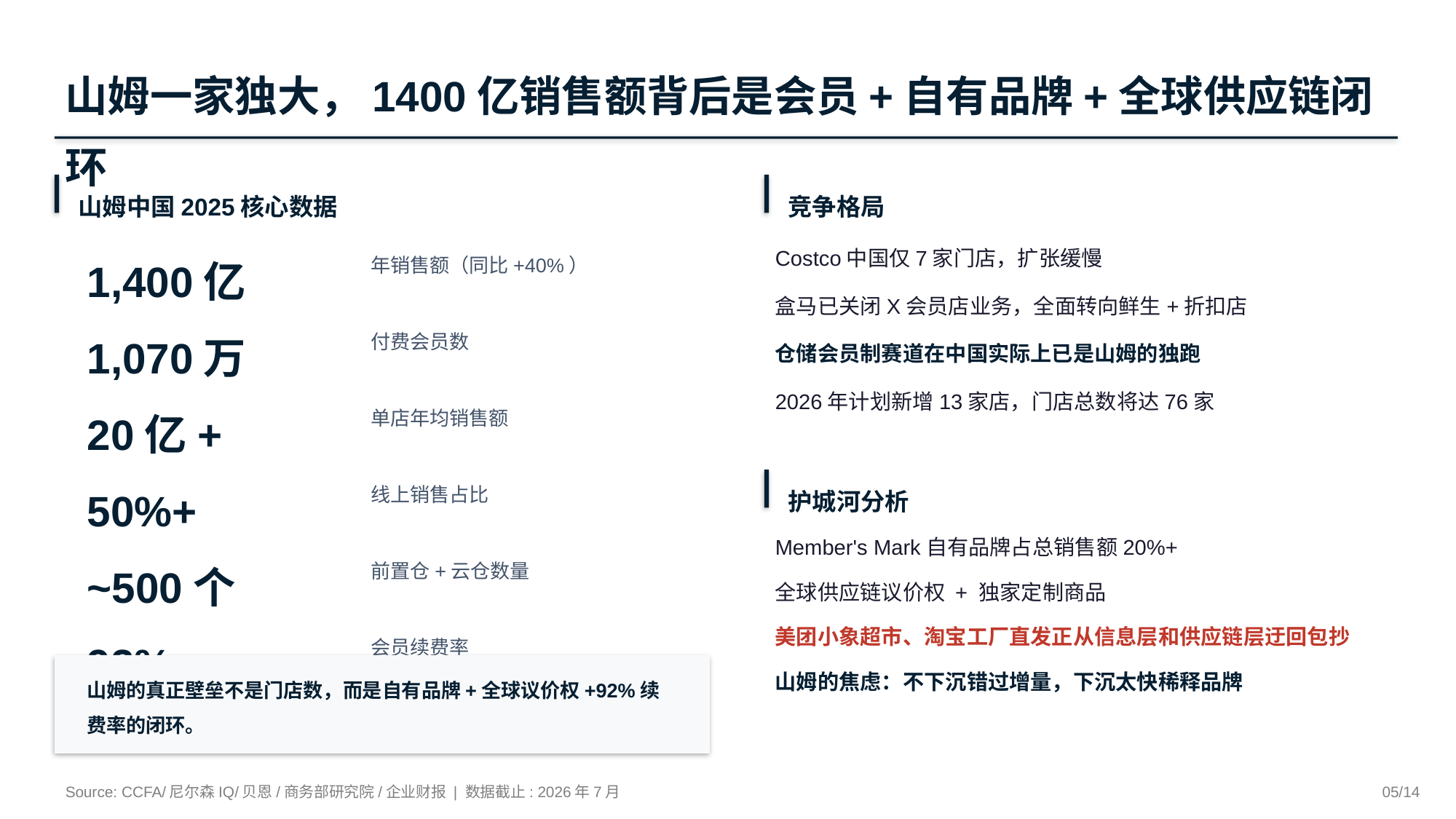

山姆一家独大，1400亿销售额背后是会员+自有品牌+全球供应链闭环

山姆中国2025核心数据

竞争格局
1,400亿
Costco中国仅7家门店，扩张缓慢
盒马已关闭X会员店业务，全面转向鲜生+折扣店
仓储会员制赛道在中国实际上已是山姆的独跑
2026年计划新增13家店，门店总数将达76家
年销售额（同比+40%）
1,070万
付费会员数
20亿+
单店年均销售额
50%+
线上销售占比

护城河分析
Member's Mark自有品牌占总销售额20%+
全球供应链议价权 + 独家定制商品
美团小象超市、淘宝工厂直发正从信息层和供应链层迂回包抄
山姆的焦虑：不下沉错过增量，下沉太快稀释品牌
~500个
前置仓+云仓数量
92%
会员续费率

山姆的真正壁垒不是门店数，而是自有品牌+全球议价权+92%续费率的闭环。
Source: CCFA/尼尔森IQ/贝恩/商务部研究院/企业财报 | 数据截止: 2026年7月
05/14